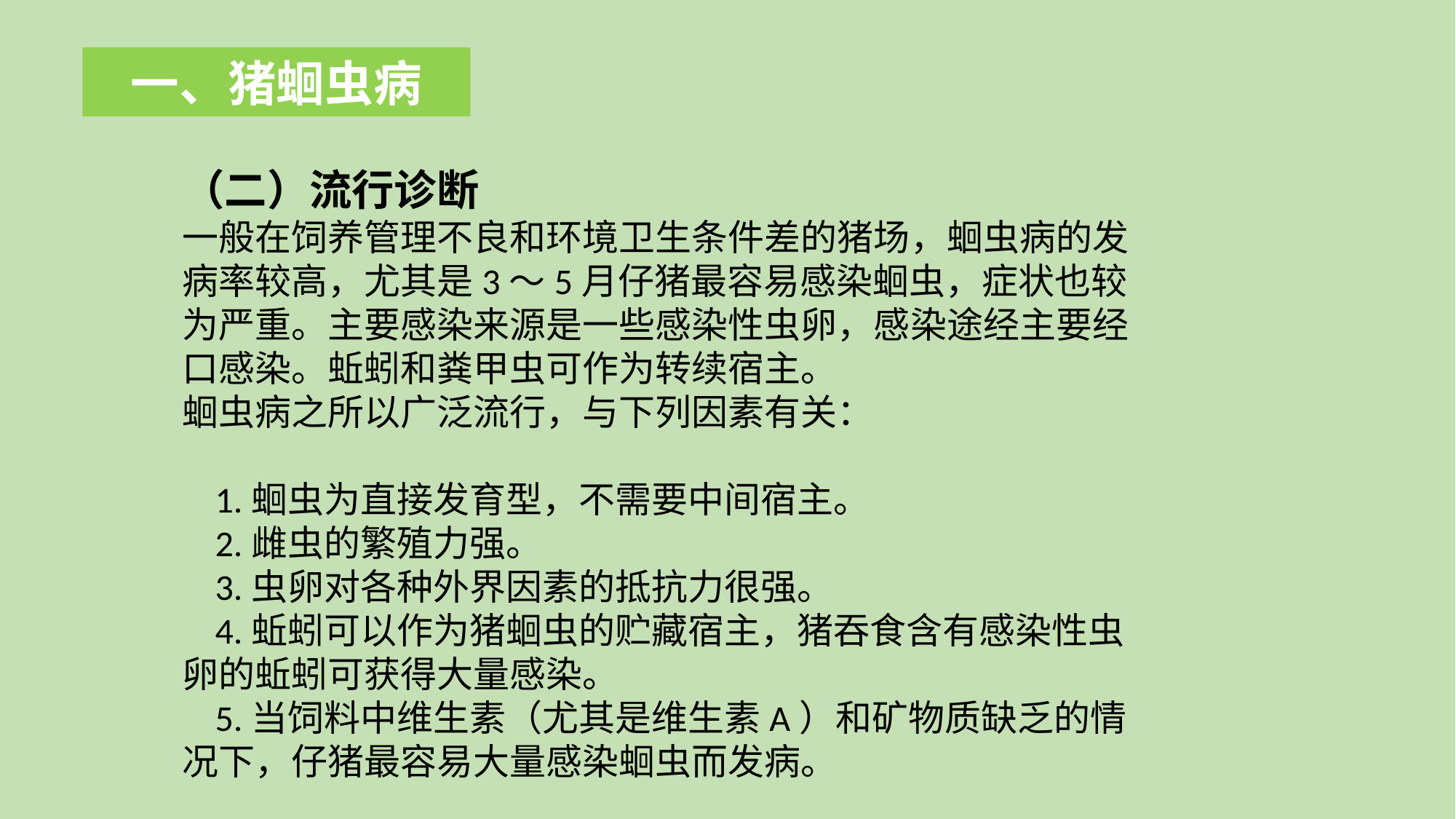

一、猪蛔虫病
（二）流行诊断
一般在饲养管理不良和环境卫生条件差的猪场，蛔虫病的发病率较高，尤其是3～5月仔猪最容易感染蛔虫，症状也较为严重。主要感染来源是一些感染性虫卵，感染途经主要经口感染。蚯蚓和粪甲虫可作为转续宿主。
蛔虫病之所以广泛流行，与下列因素有关：

    1.蛔虫为直接发育型，不需要中间宿主。
    2.雌虫的繁殖力强。
    3.虫卵对各种外界因素的抵抗力很强。
    4.蚯蚓可以作为猪蛔虫的贮藏宿主，猪吞食含有感染性虫卵的蚯蚓可获得大量感染。
    5.当饲料中维生素（尤其是维生素A）和矿物质缺乏的情况下，仔猪最容易大量感染蛔虫而发病。